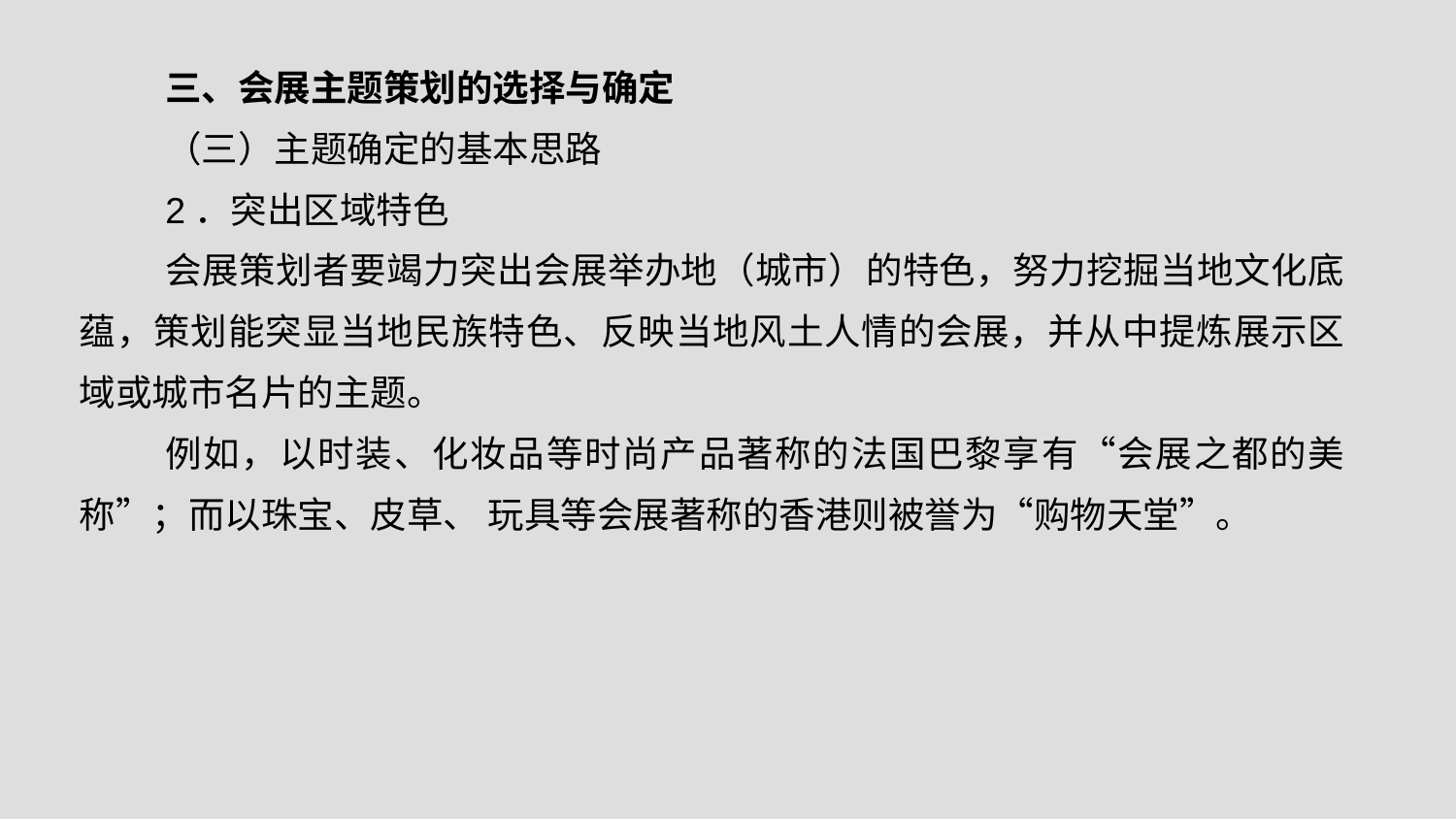

三、会展主题策划的选择与确定
（三）主题确定的基本思路
2．突出区域特色
会展策划者要竭力突出会展举办地（城市）的特色，努力挖掘当地文化底蕴，策划能突显当地民族特色、反映当地风土人情的会展，并从中提炼展示区域或城市名片的主题。
例如，以时装、化妆品等时尚产品著称的法国巴黎享有“会展之都的美称”；而以珠宝、皮草、 玩具等会展著称的香港则被誉为“购物天堂”。